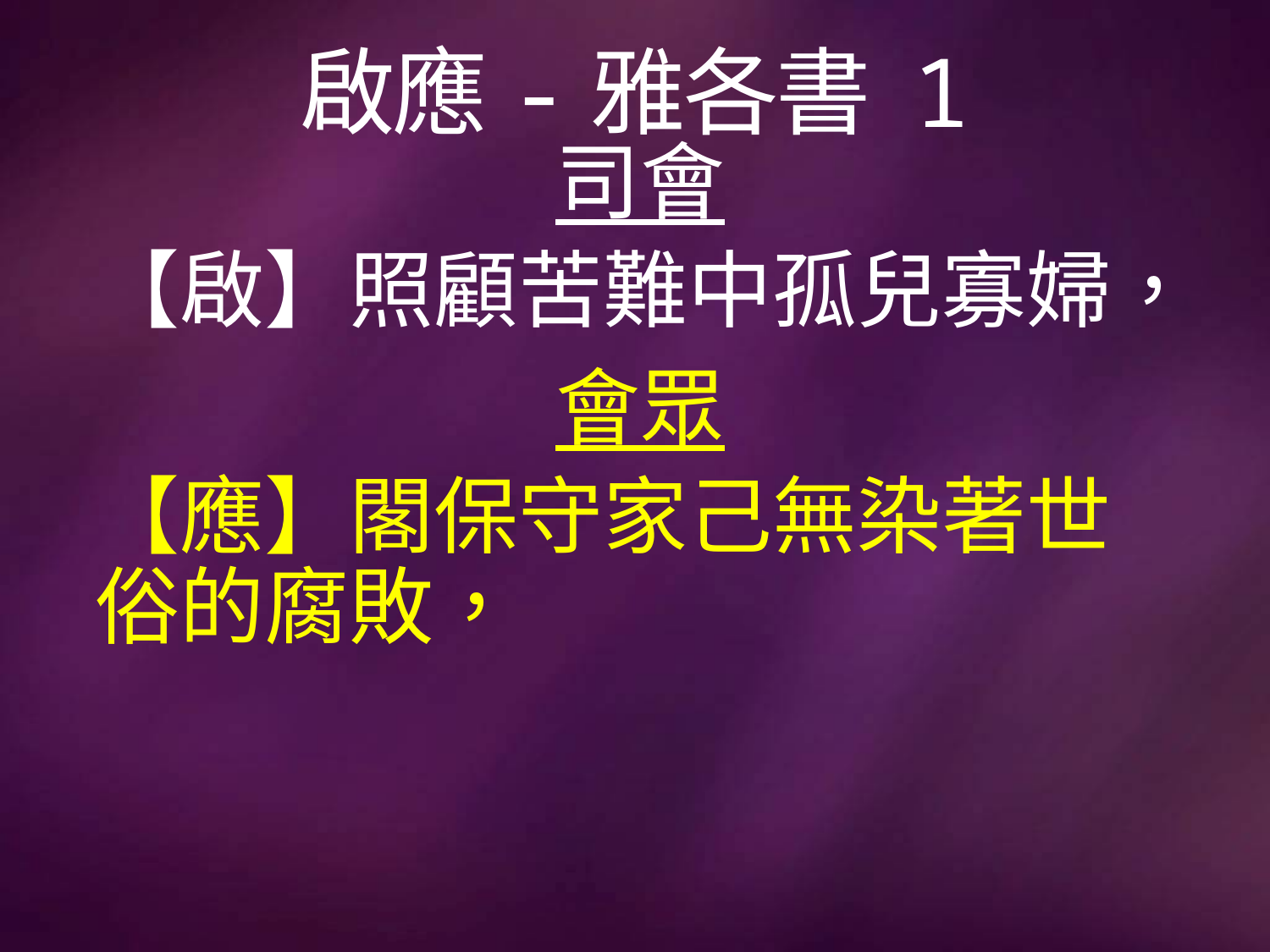

# 啟應-雅各書 1
司會
【啟】照顧苦難中孤兒寡婦，

會眾
【應】閣保守家己無染著世俗的腐敗，